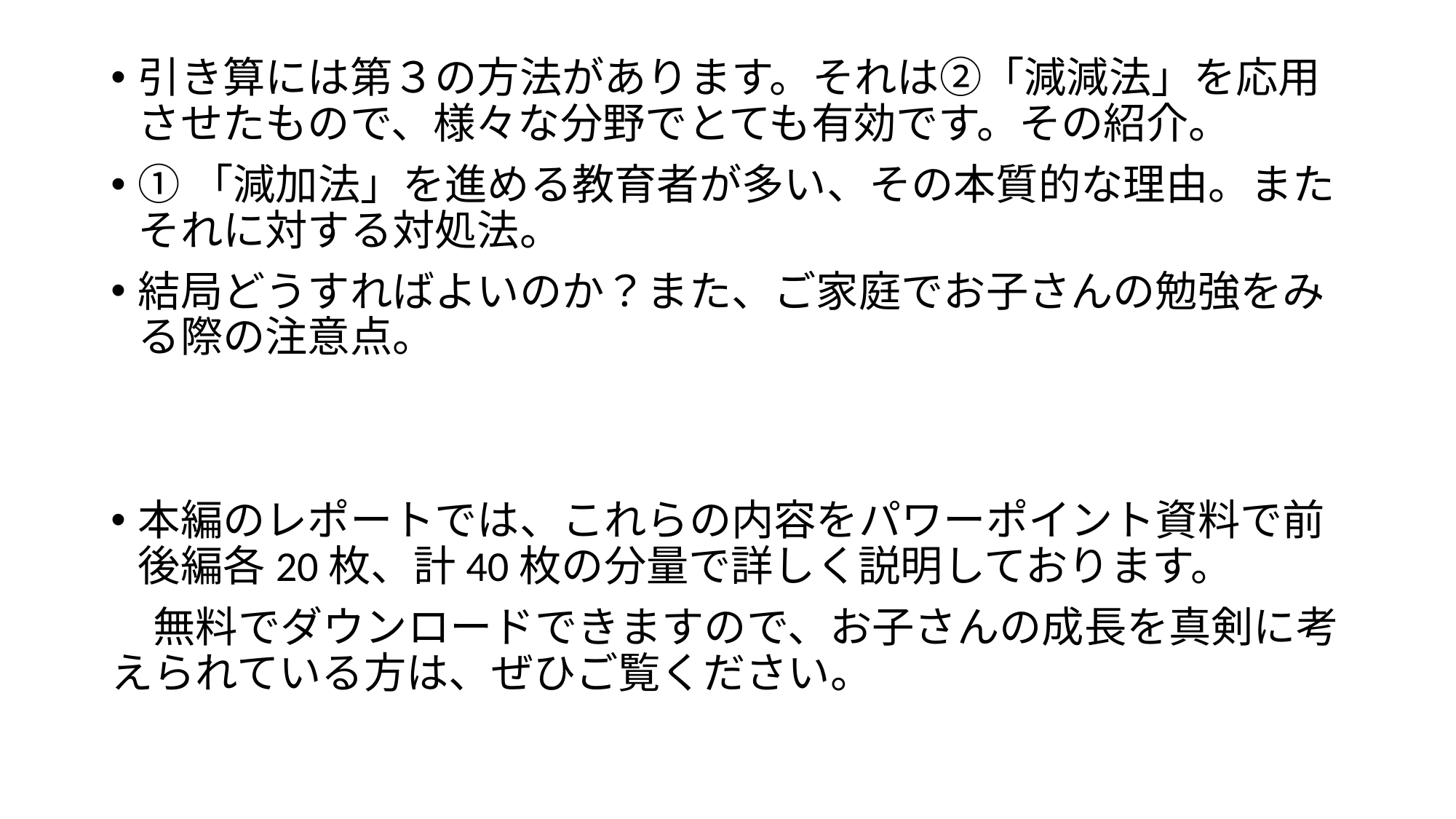

引き算には第３の方法があります。それは②「減減法」を応用させたもので、様々な分野でとても有効です。その紹介。
①「減加法」を進める教育者が多い、その本質的な理由。またそれに対する対処法。
結局どうすればよいのか？また、ご家庭でお子さんの勉強をみる際の注意点。

本編のレポートでは、これらの内容をパワーポイント資料で前後編各20枚、計40枚の分量で詳しく説明しております。
　無料でダウンロードできますので、お子さんの成長を真剣に考えられている方は、ぜひご覧ください。